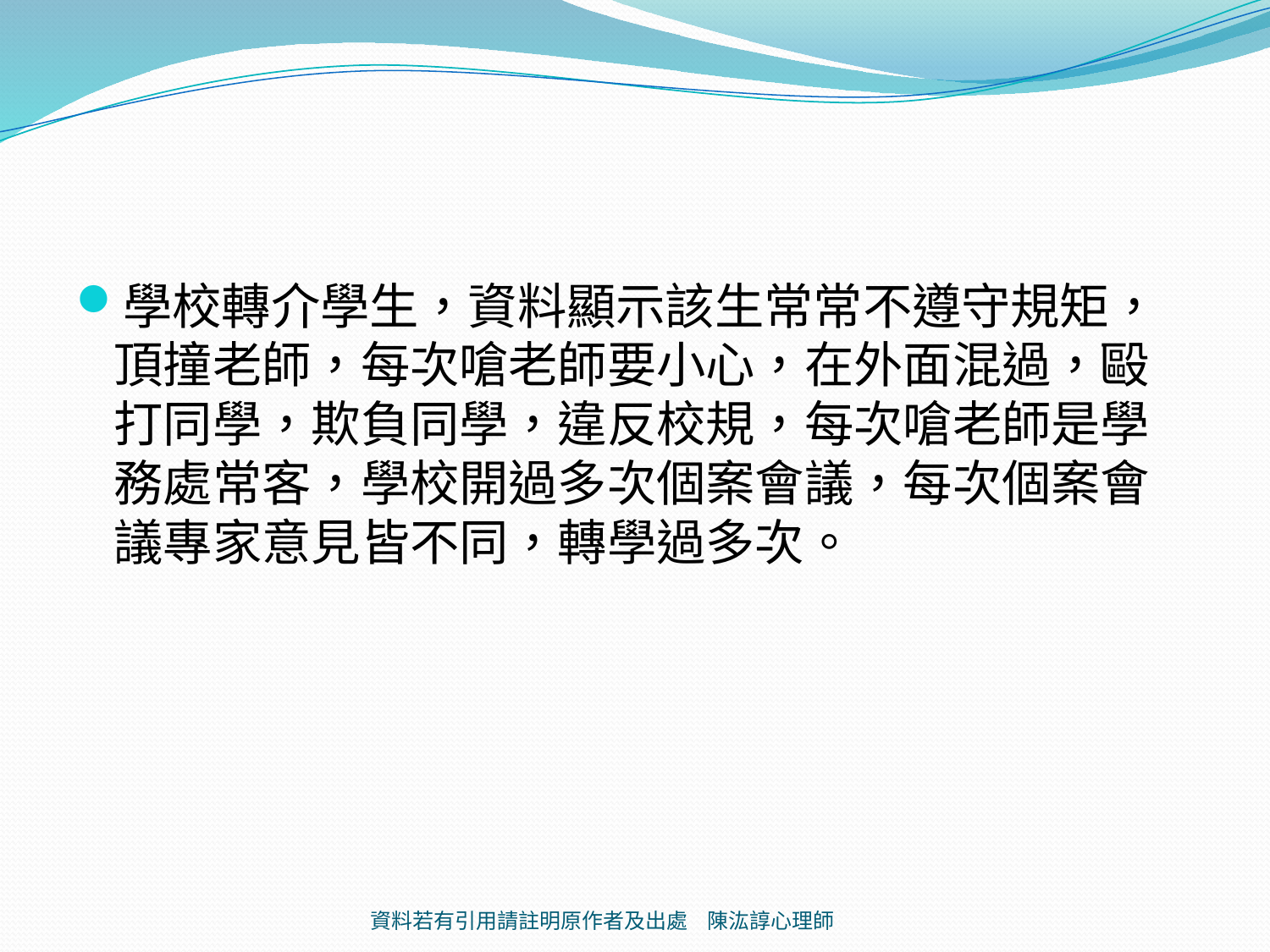

#
學校轉介學生，資料顯示該生常常不遵守規矩，頂撞老師，每次嗆老師要小心，在外面混過，毆打同學，欺負同學，違反校規，每次嗆老師是學務處常客，學校開過多次個案會議，每次個案會議專家意見皆不同，轉學過多次。
資料若有引用請註明原作者及出處   陳汯諄心理師